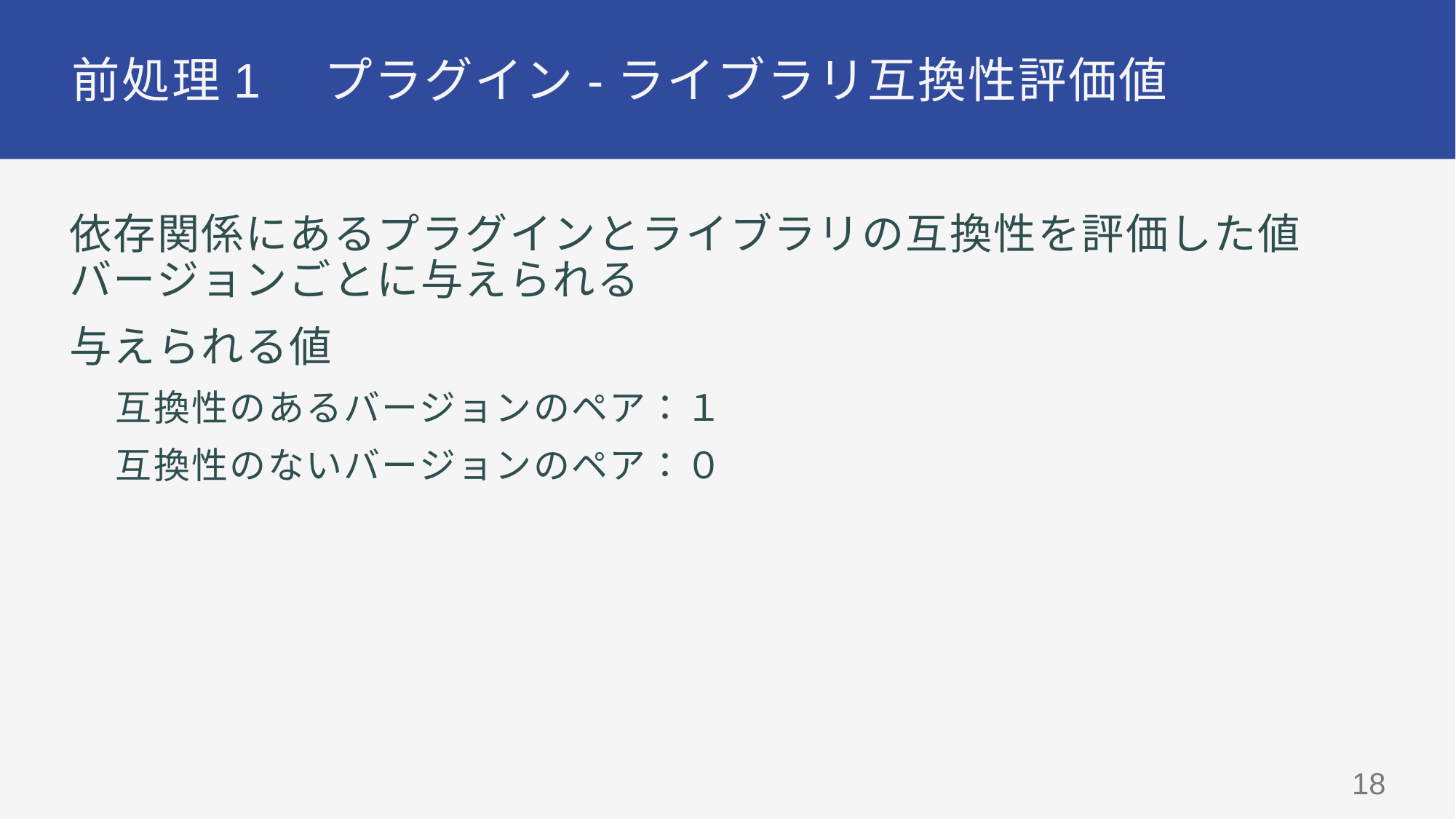

# 前処理1　プラグイン-ライブラリ互換性評価値
依存関係にあるプラグインとライブラリの互換性を評価した値
バージョンごとに与えられる
与えられる値
互換性のあるバージョンのペア：１
互換性のないバージョンのペア：０
18